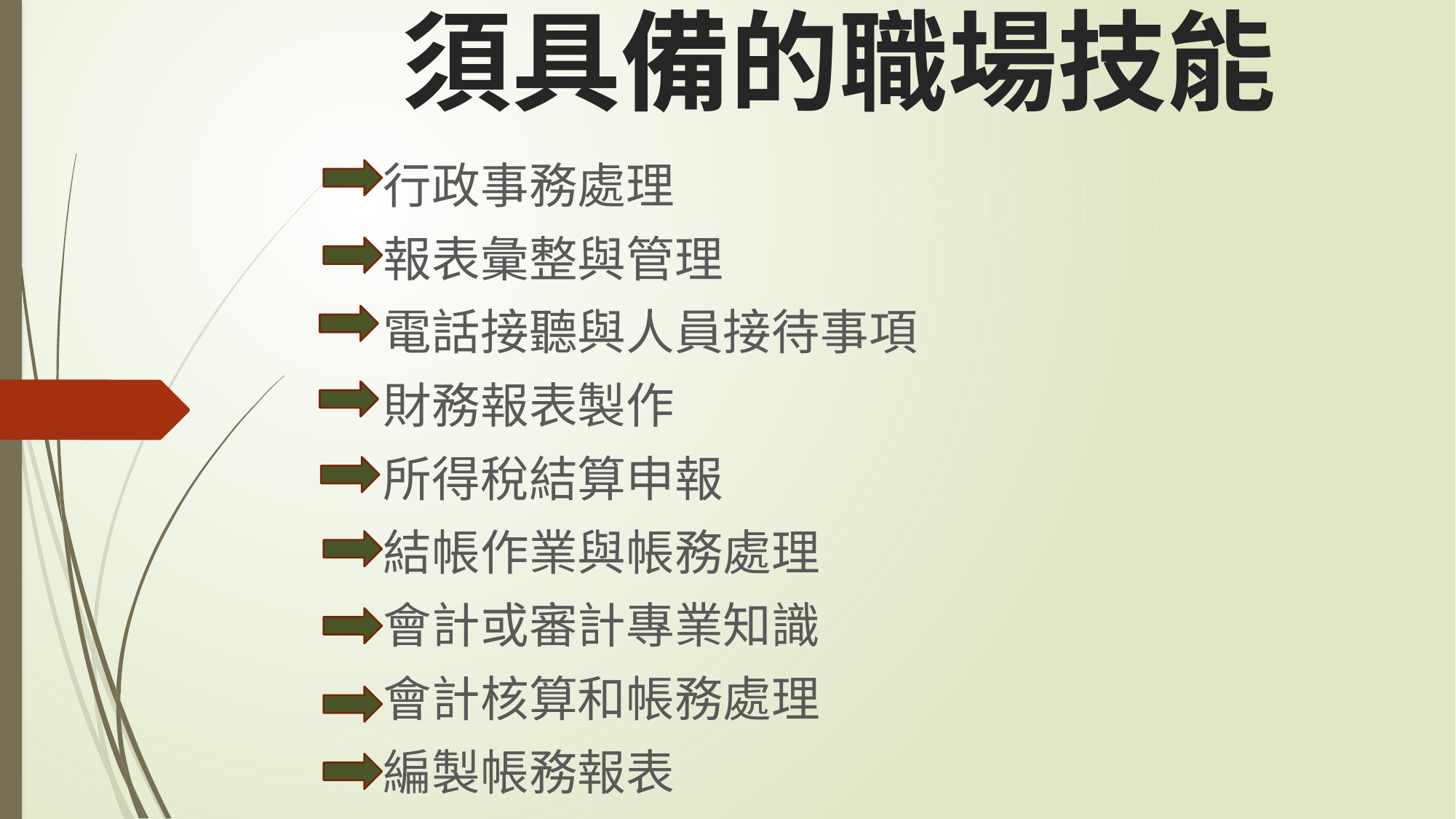

# 須具備的職場技能
行政事務處理
報表彙整與管理
電話接聽與人員接待事項
財務報表製作
所得稅結算申報
結帳作業與帳務處理
會計或審計專業知識
會計核算和帳務處理
編製帳務報表